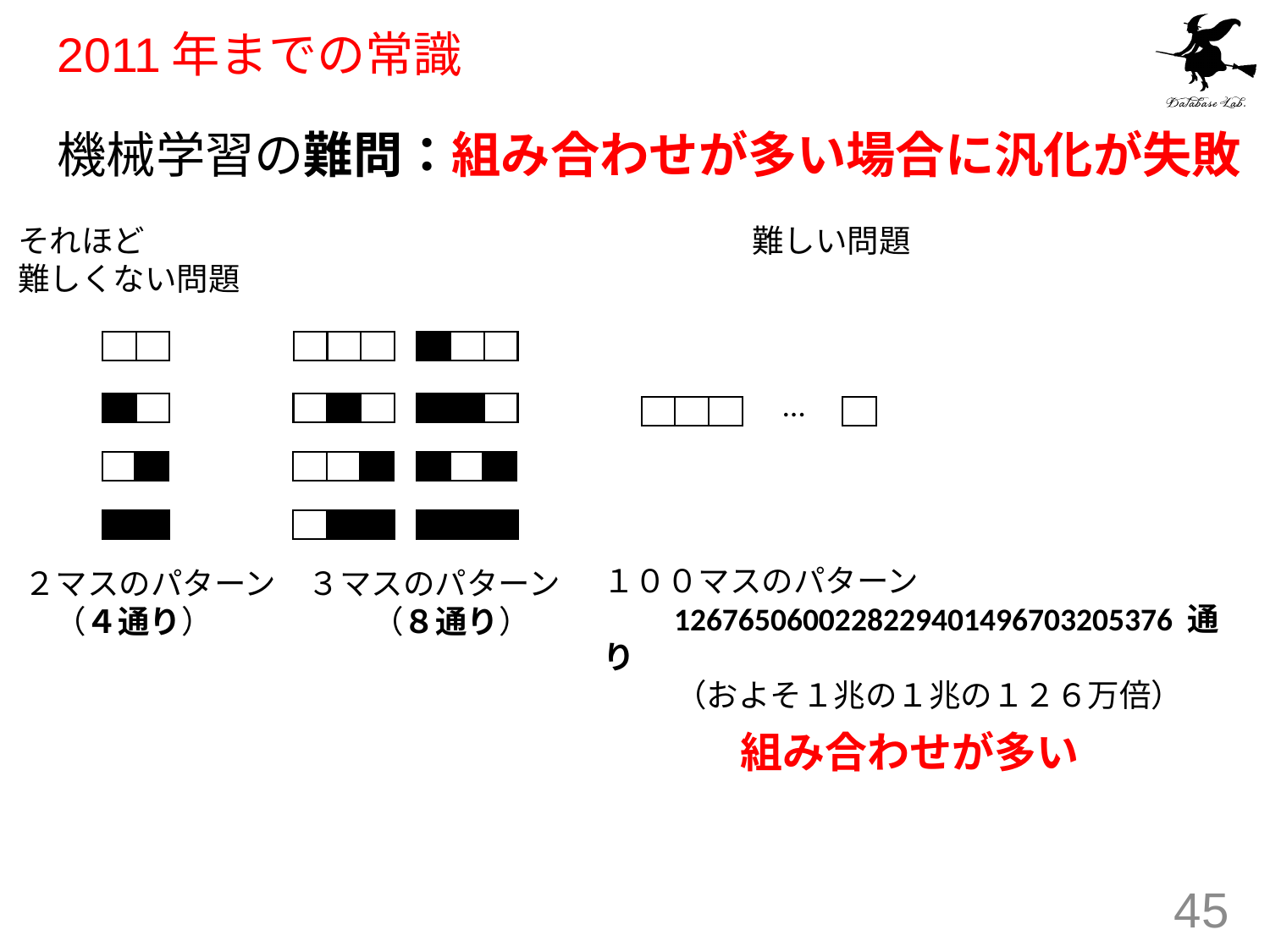

# 2011年までの常識
機械学習の難問：組み合わせが多い場合に汎化が失敗
それほど
難しくない問題

２マスのパターン　３マスのパターン
（４通り）　　　　　（８通り）
難しい問題

…

１００マスのパターン
　　1267650600228229401496703205376 通り
         （およそ１兆の１兆の１２６万倍）

組み合わせが多い
45